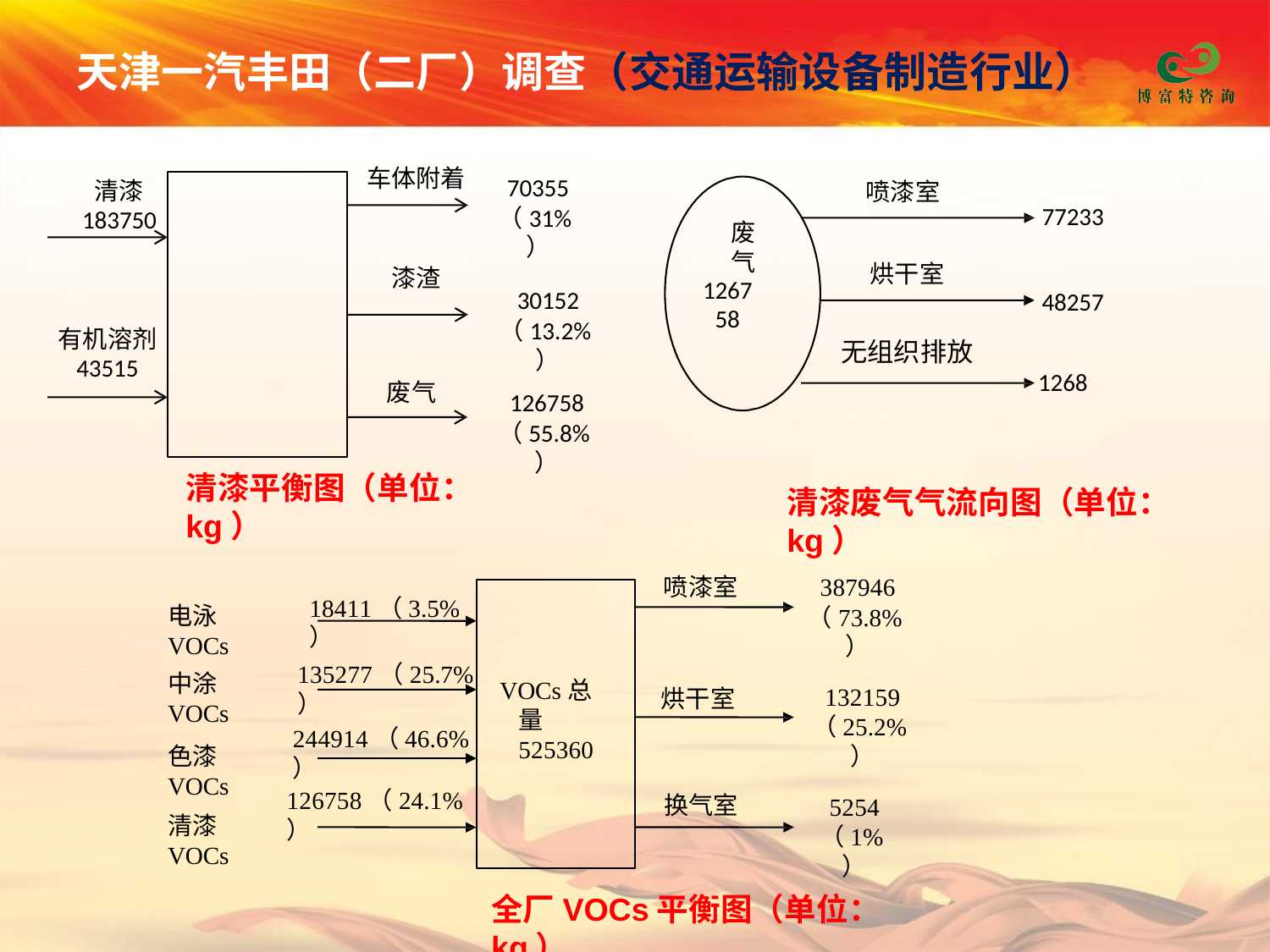

# 天津一汽丰田（二厂）调查（交通运输设备制造行业）
车体附着
70355
（31%）

清漆
183750
喷漆室

77233

废 气
126758

烘干室
漆渣
30152
（13.2%）
48257

有机溶剂
43515
无组织排放
1268
废气

126758
（55.8%）

清漆平衡图（单位：kg）
清漆废气气流向图（单位：kg）
喷漆室
387946
（73.8%）

18411（3.5%）
电泳VOCs

135277（25.7%）
中涂VOCs
VOCs总量 525360
132159
（25.2%）
烘干室

244914（46.6%）
色漆VOCs

126758（24.1% ）
换气室
5254
（1%）
清漆VOCs

全厂VOCs平衡图（单位：kg）